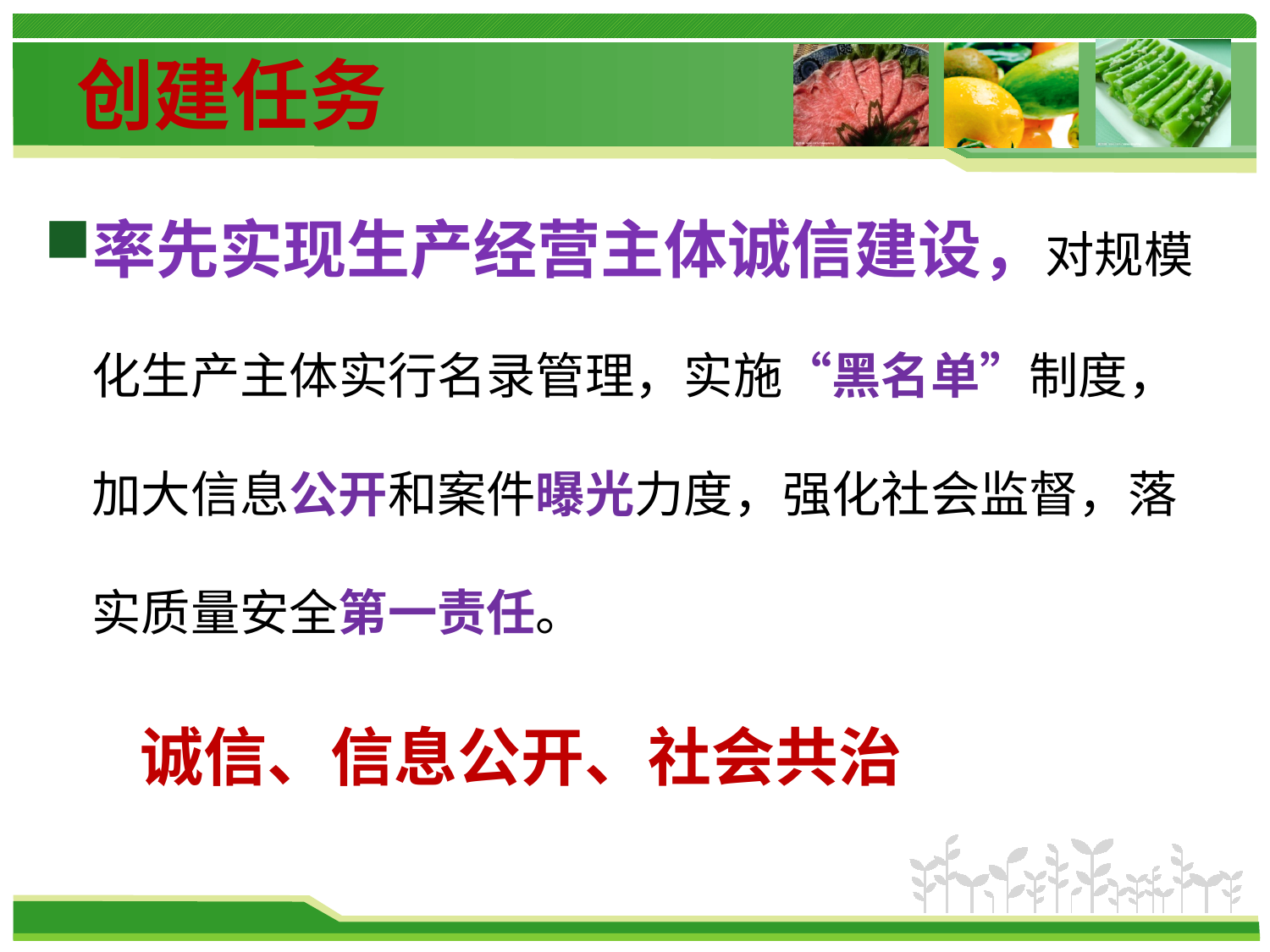

# 创建任务
率先实现生产经营主体诚信建设，对规模化生产主体实行名录管理，实施“黑名单”制度，加大信息公开和案件曝光力度，强化社会监督，落实质量安全第一责任。
       诚信、信息公开、社会共治